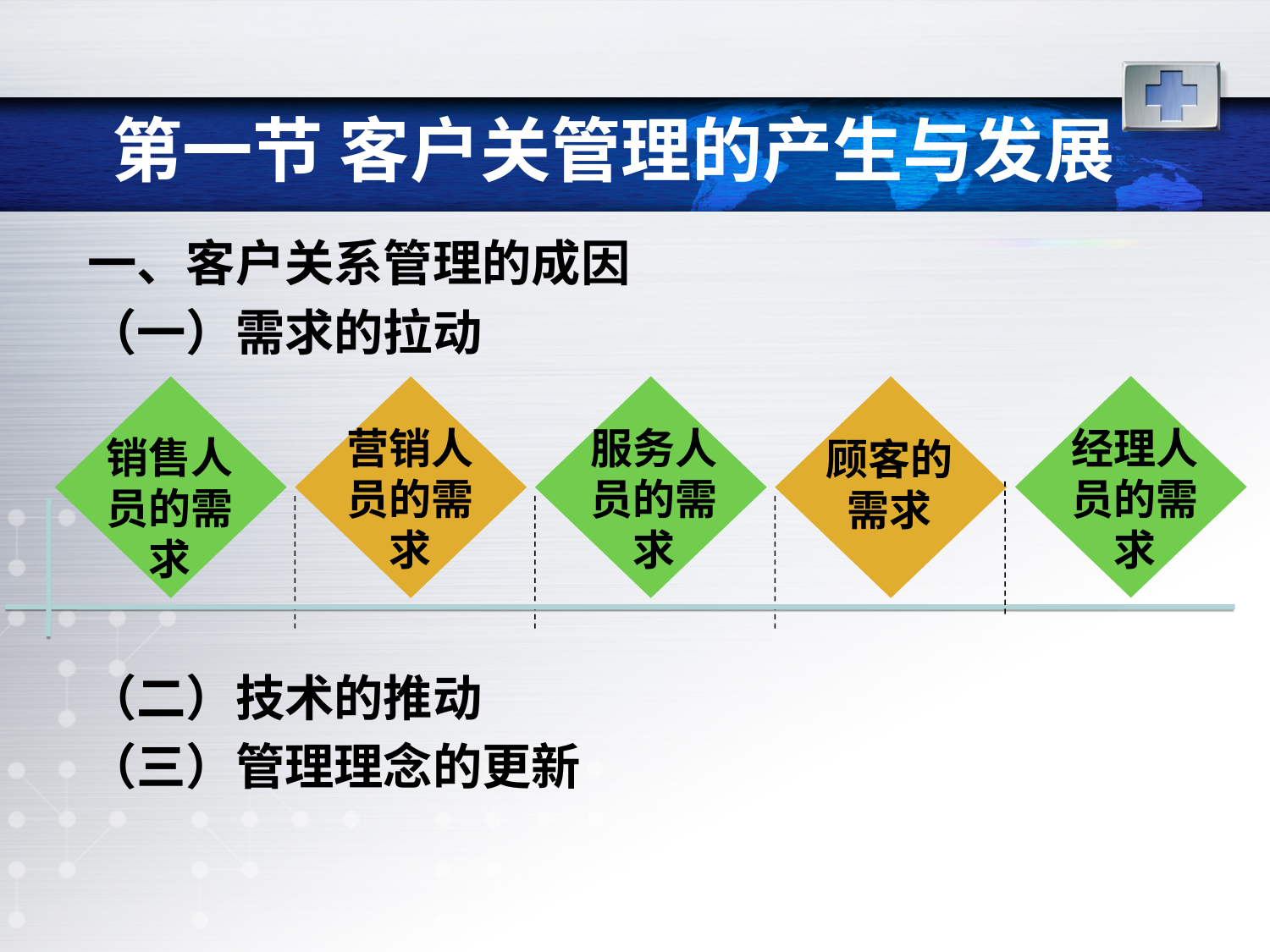

# 第一节 客户关管理的产生与发展
一、客户关系管理的成因
（一）需求的拉动

（二）技术的推动
（三）管理理念的更新

营销人员的需求
服务人员的需求
经理人员的需求
销售人员的需求
顾客的需求